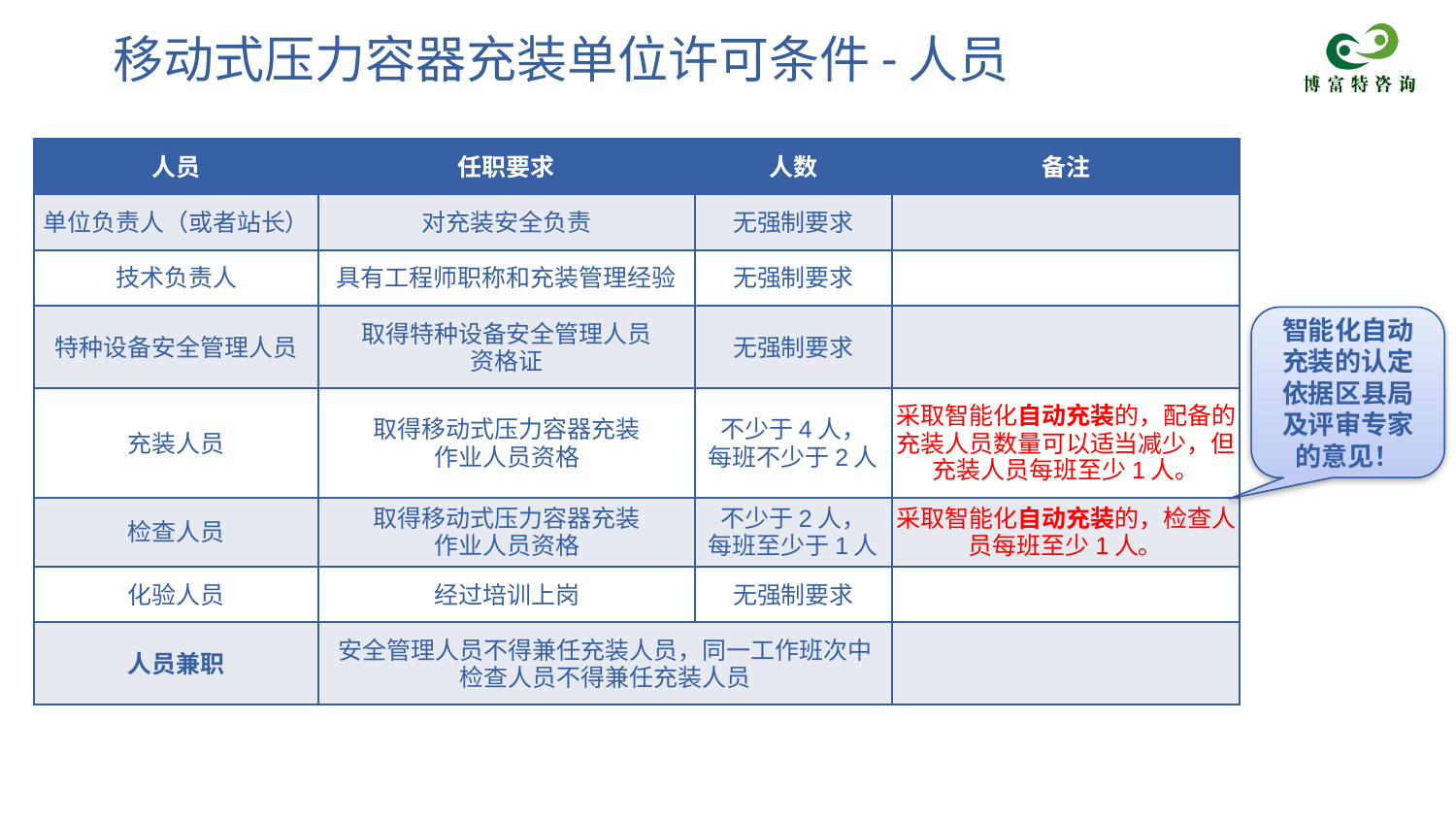

# 移动式压力容器充装单位许可条件-人员
| 人员 | 任职要求 | 人数 | 备注 |
| --- | --- | --- | --- |
| 单位负责人（或者站长） | 对充装安全负责 | 无强制要求 |  |
| 技术负责人 | 具有工程师职称和充装管理经验 | 无强制要求 |  |
| 特种设备安全管理人员 | 取得特种设备安全管理人员 资格证 | 无强制要求 |  |
| 充装人员 | 取得移动式压力容器充装 作业人员资格 | 不少于4人， 每班不少于2人 | 采取智能化自动充装的，配备的充装人员数量可以适当减少，但充装人员每班至少1人。 |
| 检查人员 | 取得移动式压力容器充装 作业人员资格 | 不少于2人， 每班至少于1人 | 采取智能化自动充装的，检查人员每班至少1人。 |
| 化验人员 | 经过培训上岗 | 无强制要求 |  |
| 人员兼职 | 安全管理人员不得兼任充装人员，同一工作班次中 检查人员不得兼任充装人员 |  |  |
智能化自动充装的认定依据区县局及评审专家的意见！
6